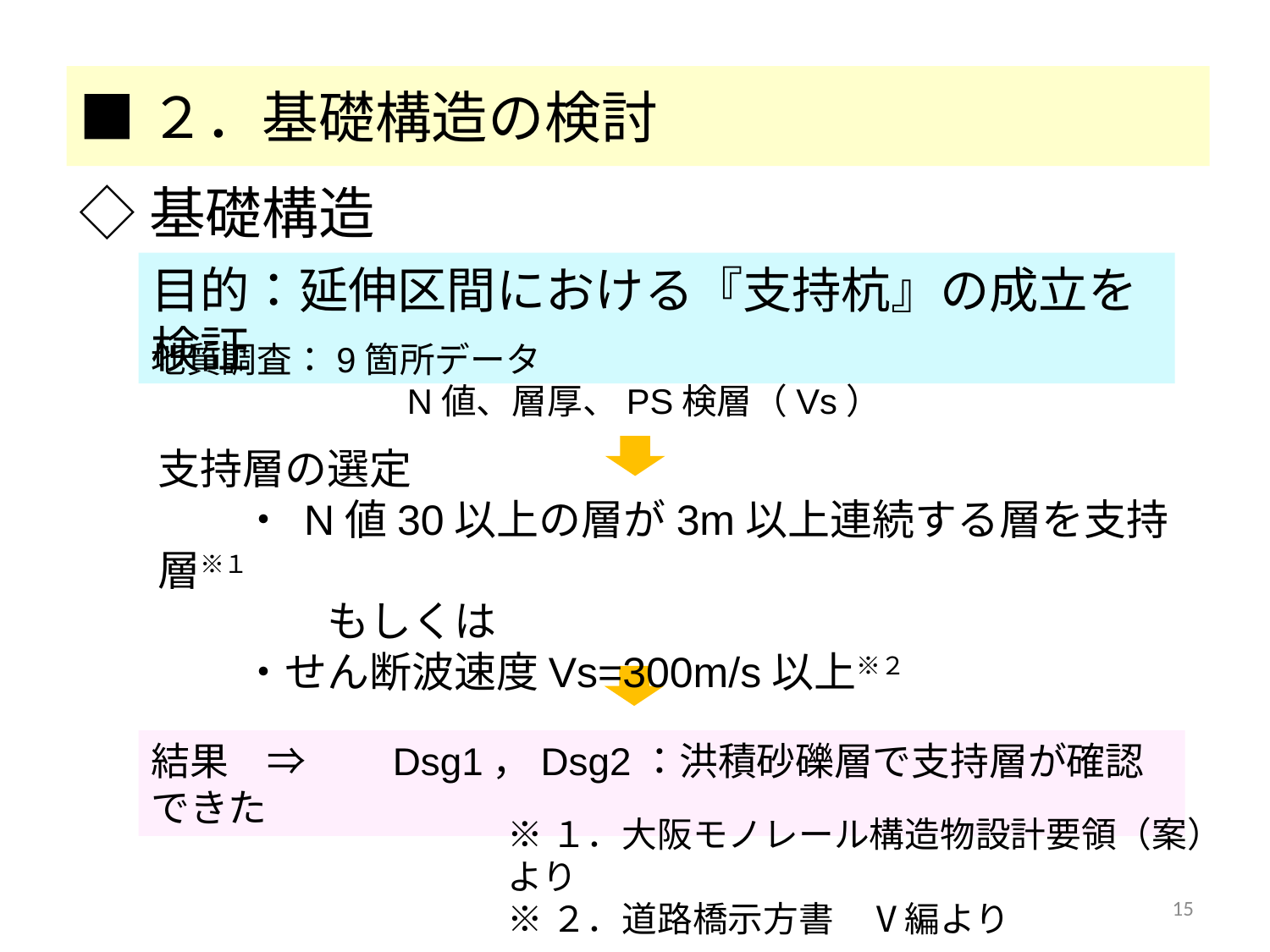

■２．基礎構造の検討
◇基礎構造
目的：延伸区間における『支持杭』の成立を検証
地質調査：9箇所データ
　　　　　　　N値、層厚、PS検層（Vs）
支持層の選定
　　・ N値30以上の層が3m以上連続する層を支持層※１
　　　　もしくは
　　・せん断波速度Vs=300m/s以上※２

結果　⇒　　Dsg1，Dsg2：洪積砂礫層で支持層が確認できた
※１．大阪モノレール構造物設計要領（案）より
※２．道路橋示方書　Ⅴ編より
15